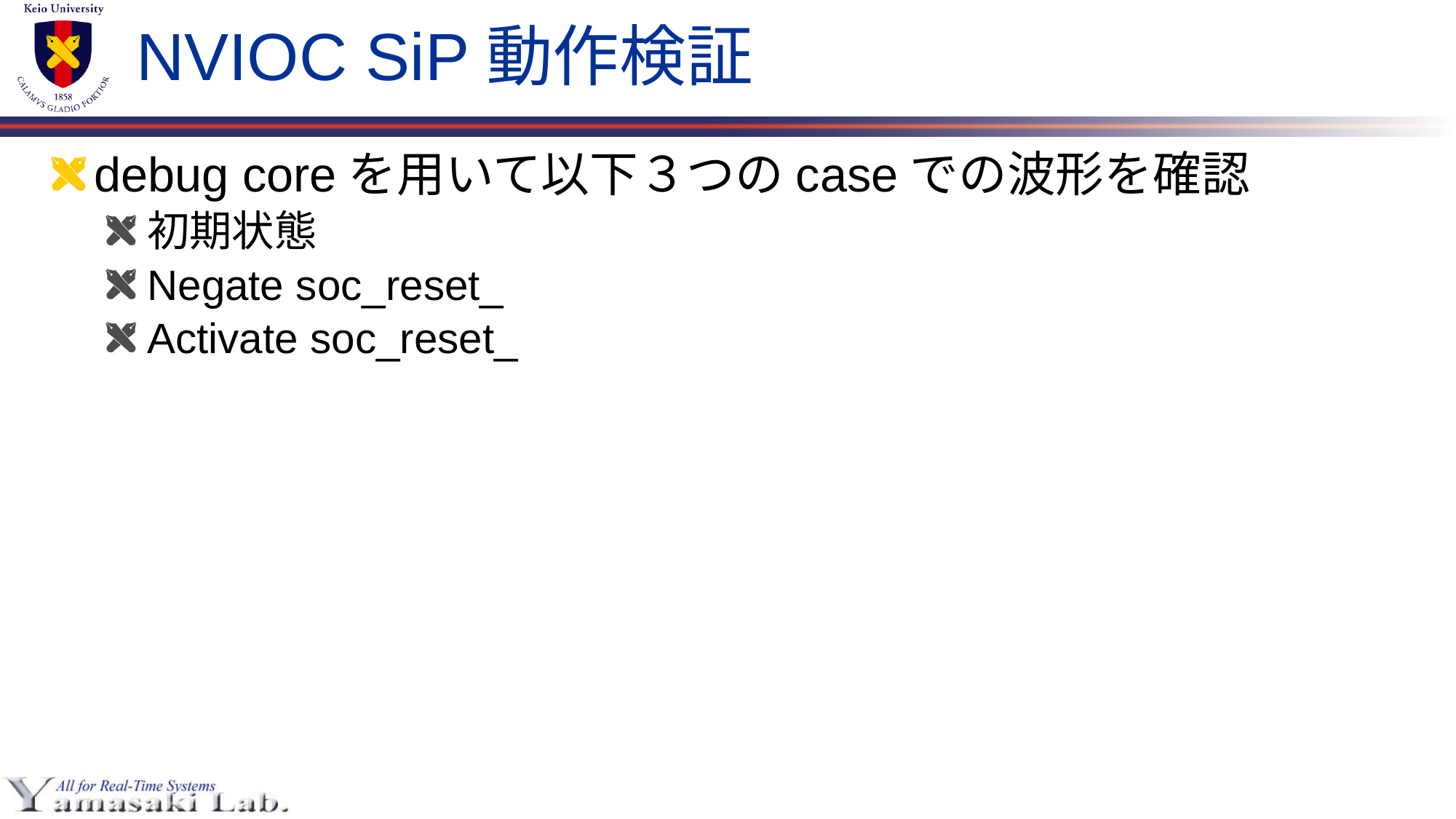

# NVIOC SiP動作検証
debug coreを用いて以下３つのcaseでの波形を確認
初期状態
Negate soc_reset_
Activate soc_reset_